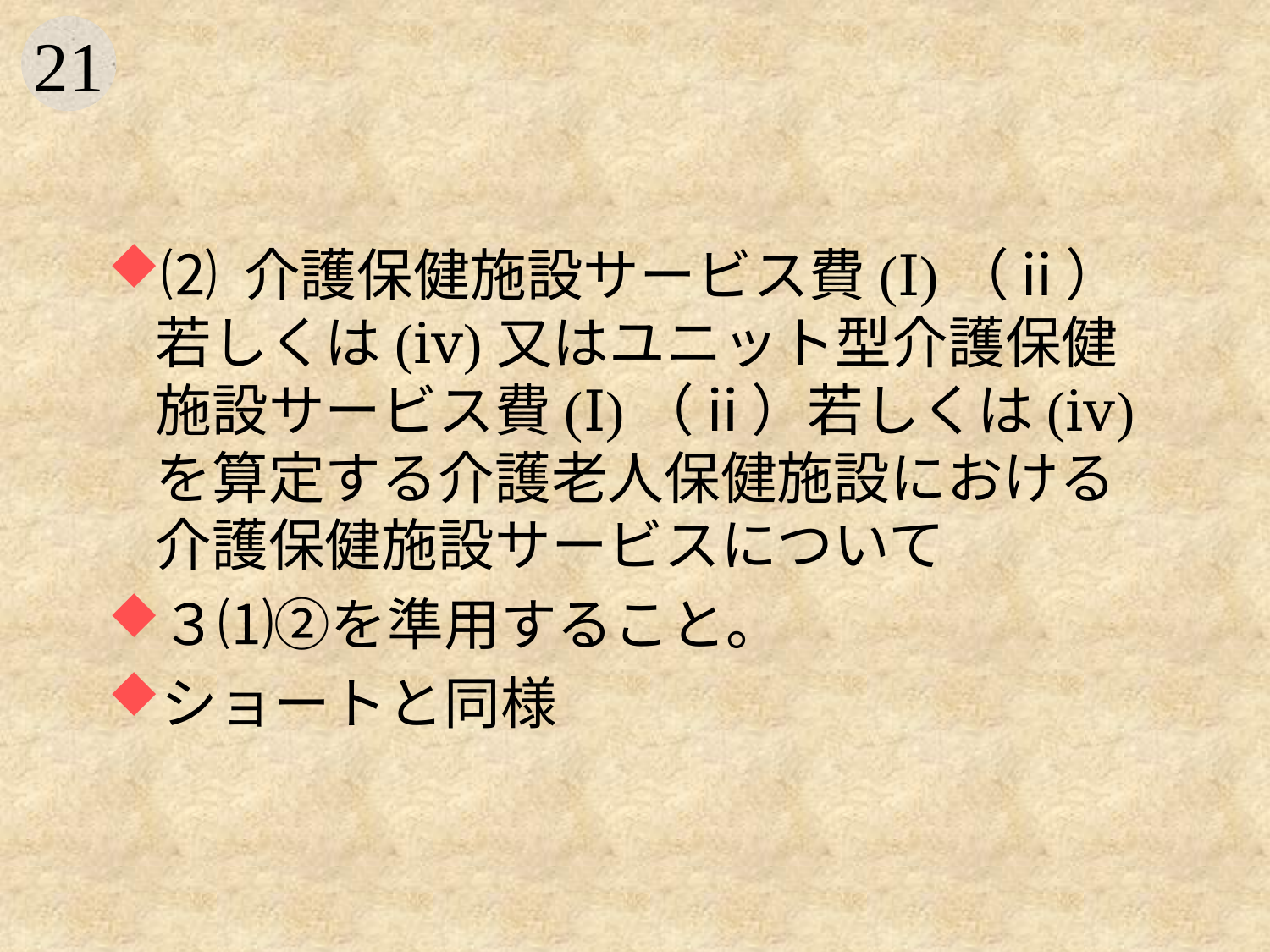

#
⑵ 介護保健施設サービス費(Ⅰ)（ⅱ）若しくは(ⅳ)又はユニット型介護保健施設サービス費(Ⅰ)（ⅱ）若しくは(ⅳ)を算定する介護老人保健施設における介護保健施設サービスについて
３⑴②を準用すること。
ショートと同様